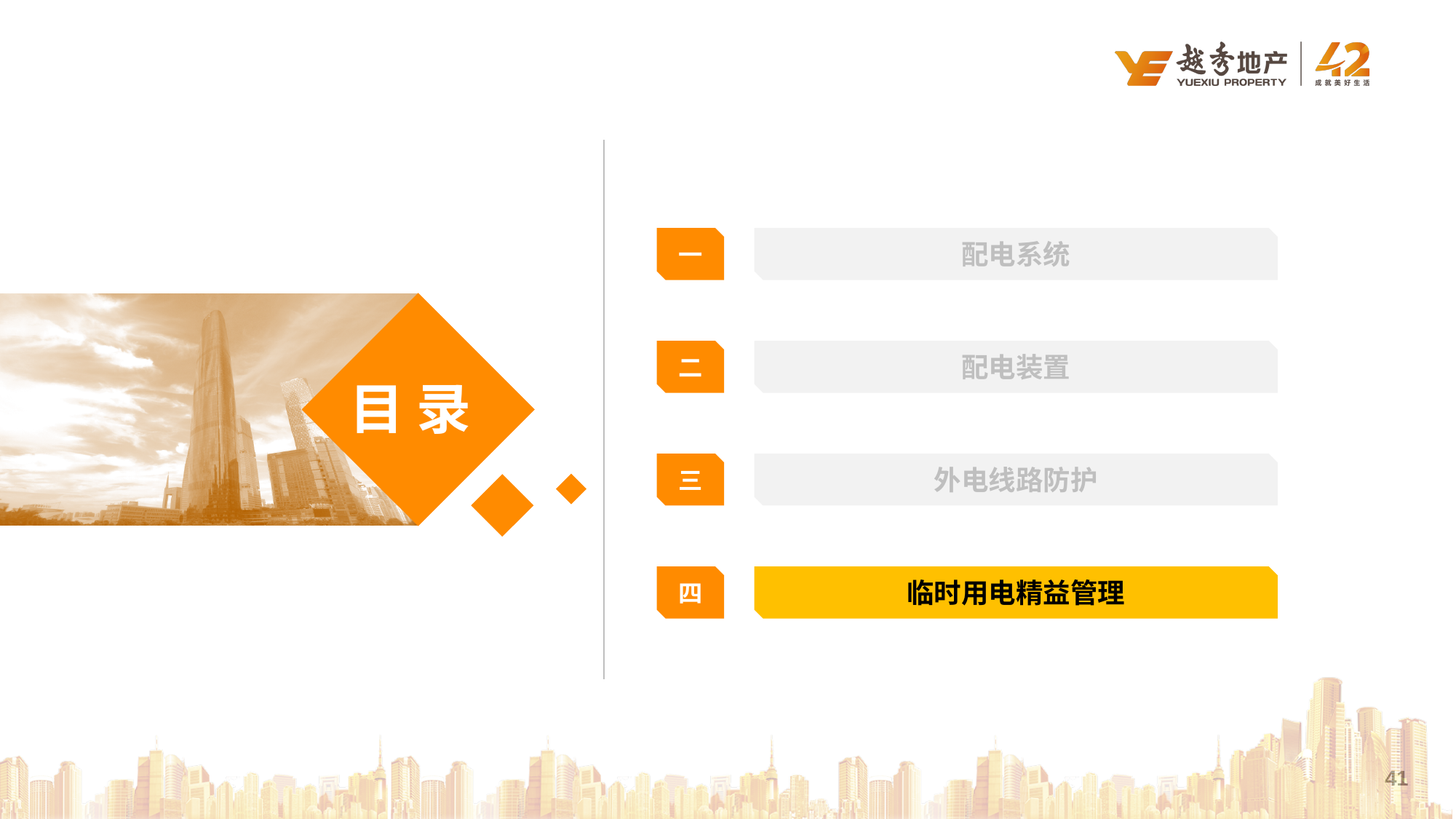

一
配电系统
二
配电装置
三
外电线路防护
四
临时用电精益管理